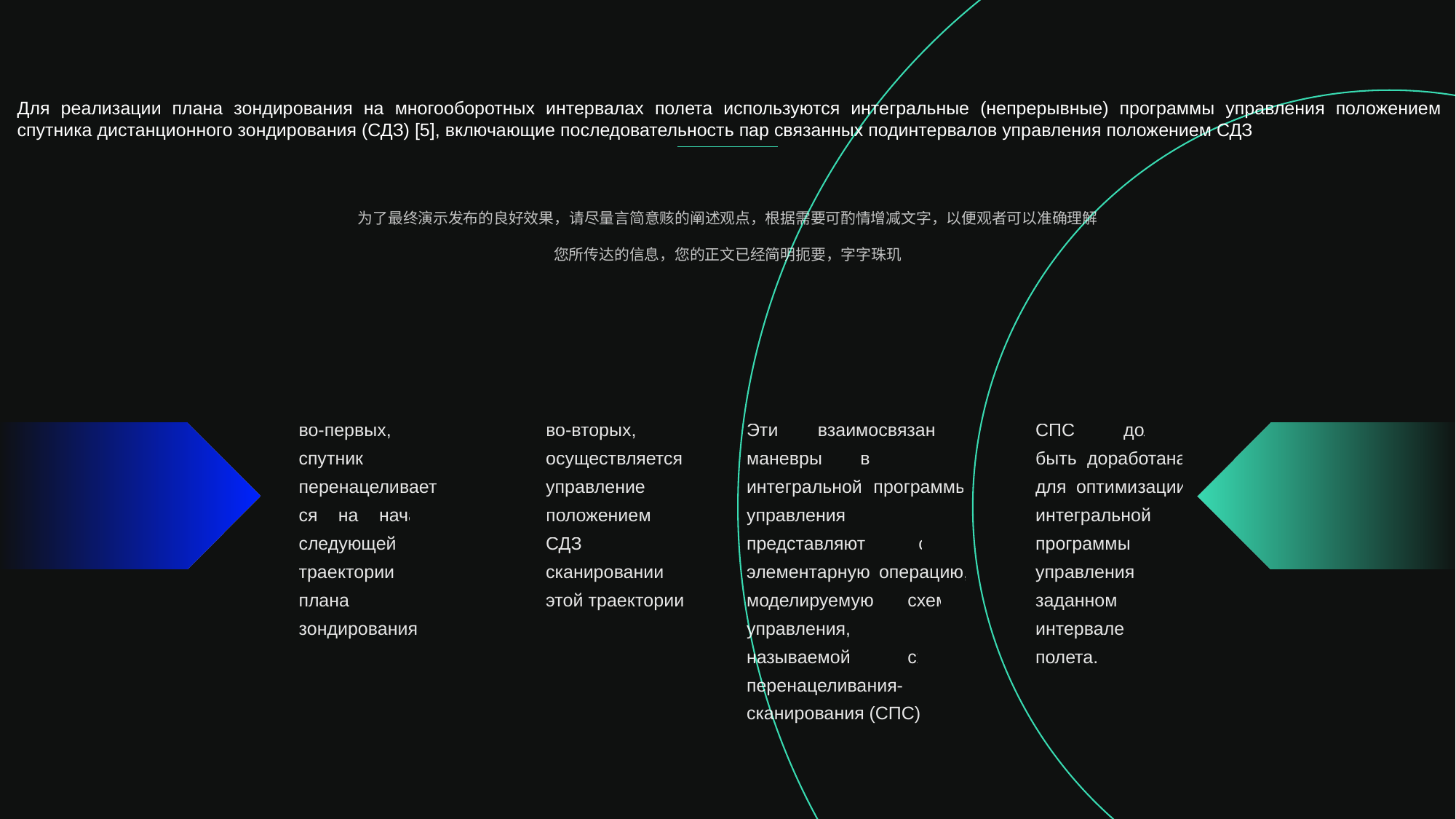

Для реализации плана зондирования на многооборотных интервалах полета используются интегральные (непрерывные) программы управления положением спутника дистанционного зондирования (СДЗ) [5], включающие последовательность пар связанных подинтервалов управления положением СДЗ
为了最终演示发布的良好效果，请尽量言简意赅的阐述观点，根据需要可酌情增减文字，以便观者可以准确理解您所传达的信息，您的正文已经简明扼要，字字珠玑
во-первых, спутник ДЗ перенацеливается на начало следующей траектории из плана зондирования
во-вторых, осуществляется управление положением СДЗ при сканировании этой траектории
Эти взаимосвязанные маневры в рамках интегральной программы управления представляют собой элементарную операцию, моделируемую схемой управления, далее называемой схемой перенацеливания-сканирования (СПС)
СПС должна быть доработана для оптимизации интегральной программы управления на заданном интервале полета.